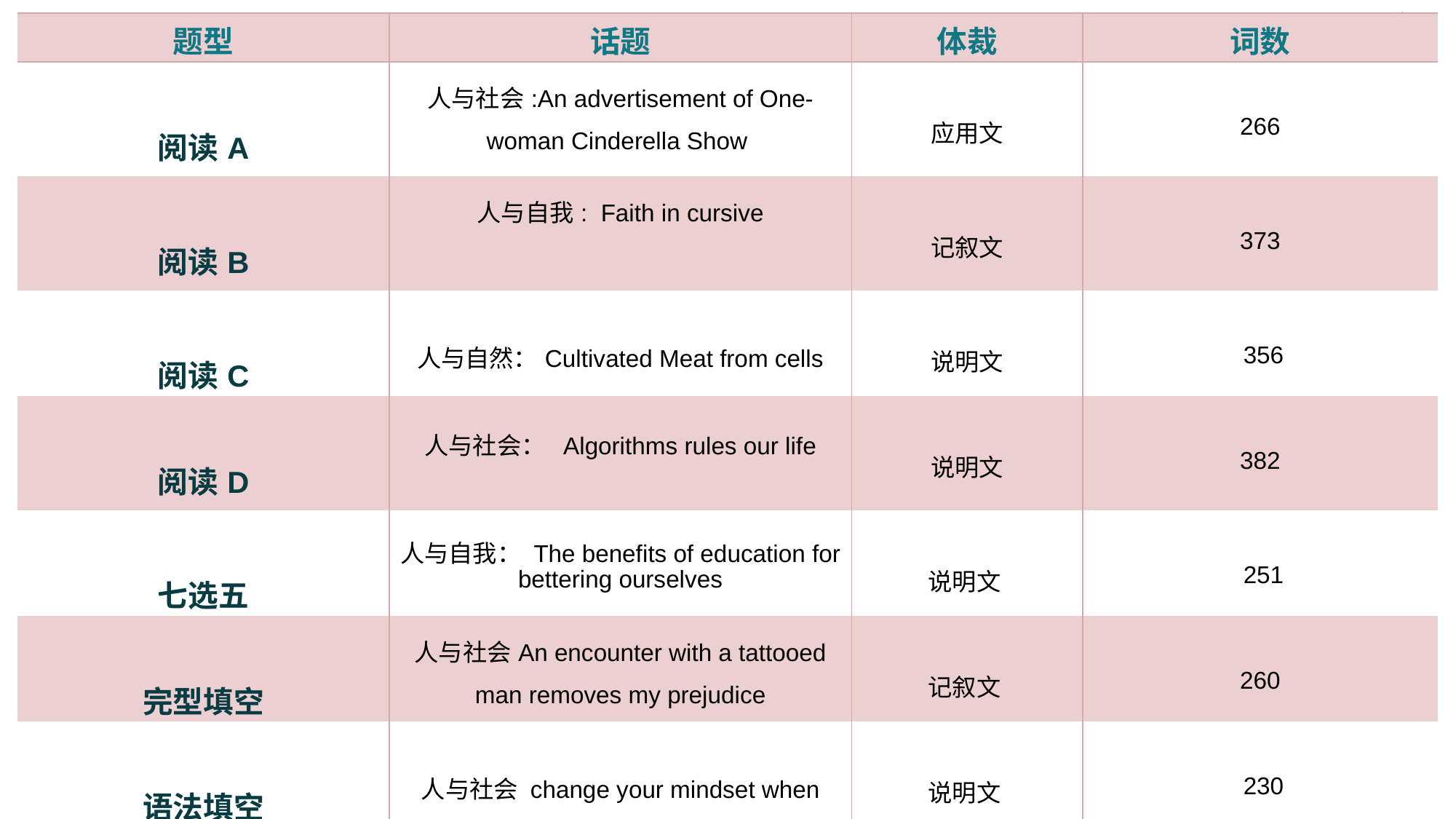

| 题型 | 话题 | 体裁 | 词数 |
| --- | --- | --- | --- |
| 阅读A | 人与社会:An advertisement of One-woman Cinderella Show | 应用文 | 266 |
| 阅读B | 人与自我: Faith in cursive | 记叙文 | 373 |
| 阅读C | 人与自然：Cultivated Meat from cells | 说明文 | 356 |
| 阅读D | 人与社会： Algorithms rules our life | 说明文 | 382 |
| 七选五 | 人与自我： The benefits of education for bettering ourselves | 说明文 | 251 |
| 完型填空 | 人与社会An encounter with a tattooed man removes my prejudice | 记叙文 | 260 |
| 语法填空 | 人与社会 change your mindset when confronted with adversity | 说明文 | 230 |
#